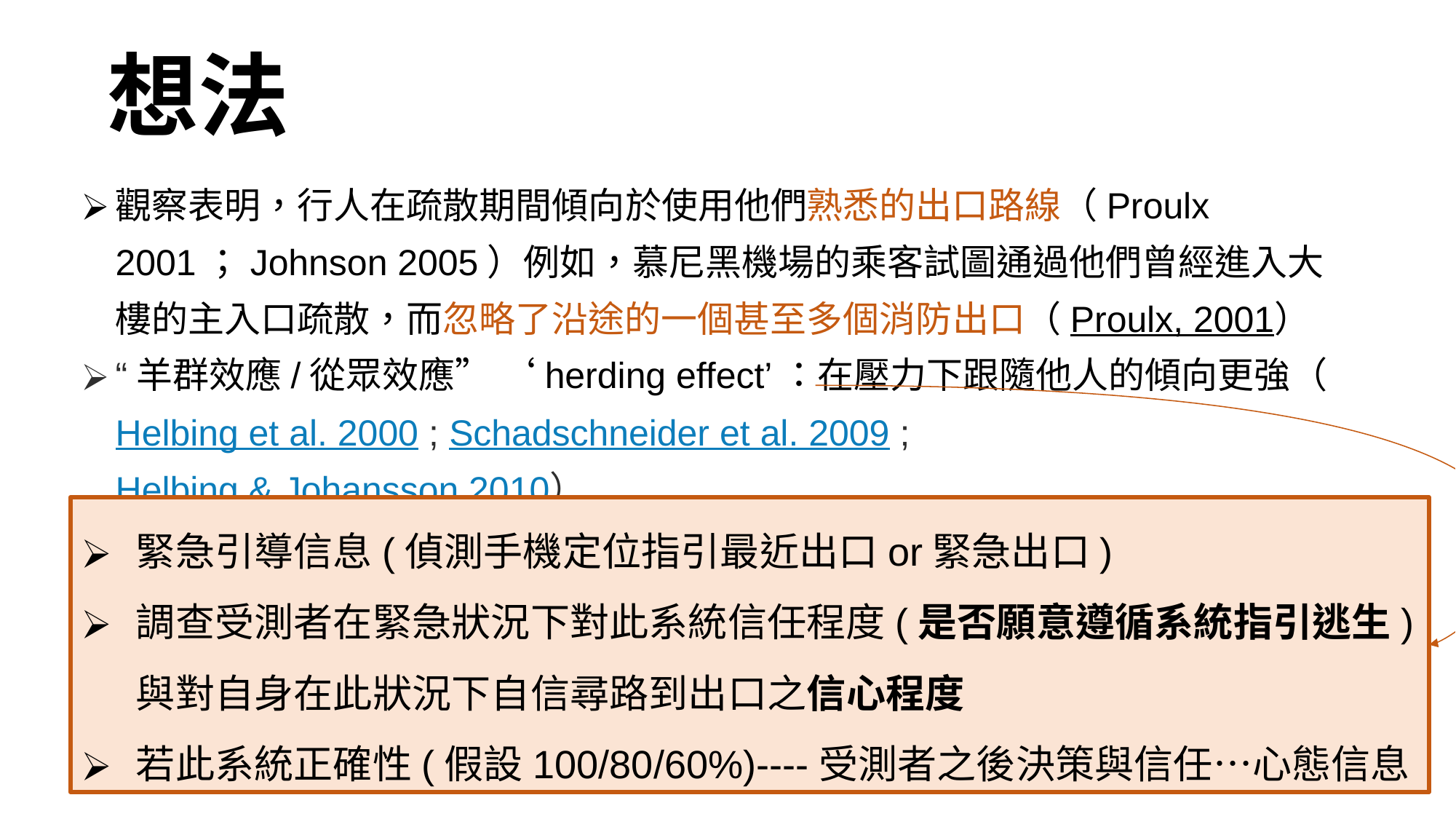

想法
觀察表明，行人在疏散期間傾向於使用他們熟悉的出口路線（Proulx 2001；Johnson 2005）例如，慕尼黑機場的乘客試圖通過他們曾經進入大樓的主入口疏散，而忽略了沿途的一個甚至多個消防出口（Proulx, 2001）
“羊群效應/從眾效應” ‘herding effect’：在壓力下跟隨他人的傾向更強（Helbing et al. 2000 ; Schadschneider et al. 2009 ; Helbing & Johansson 2010）
緊急引導信息(偵測手機定位指引最近出口or緊急出口)
調查受測者在緊急狀況下對此系統信任程度(是否願意遵循系統指引逃生)與對自身在此狀況下自信尋路到出口之信心程度
若此系統正確性(假設100/80/60%)----受測者之後決策與信任…心態信息

3